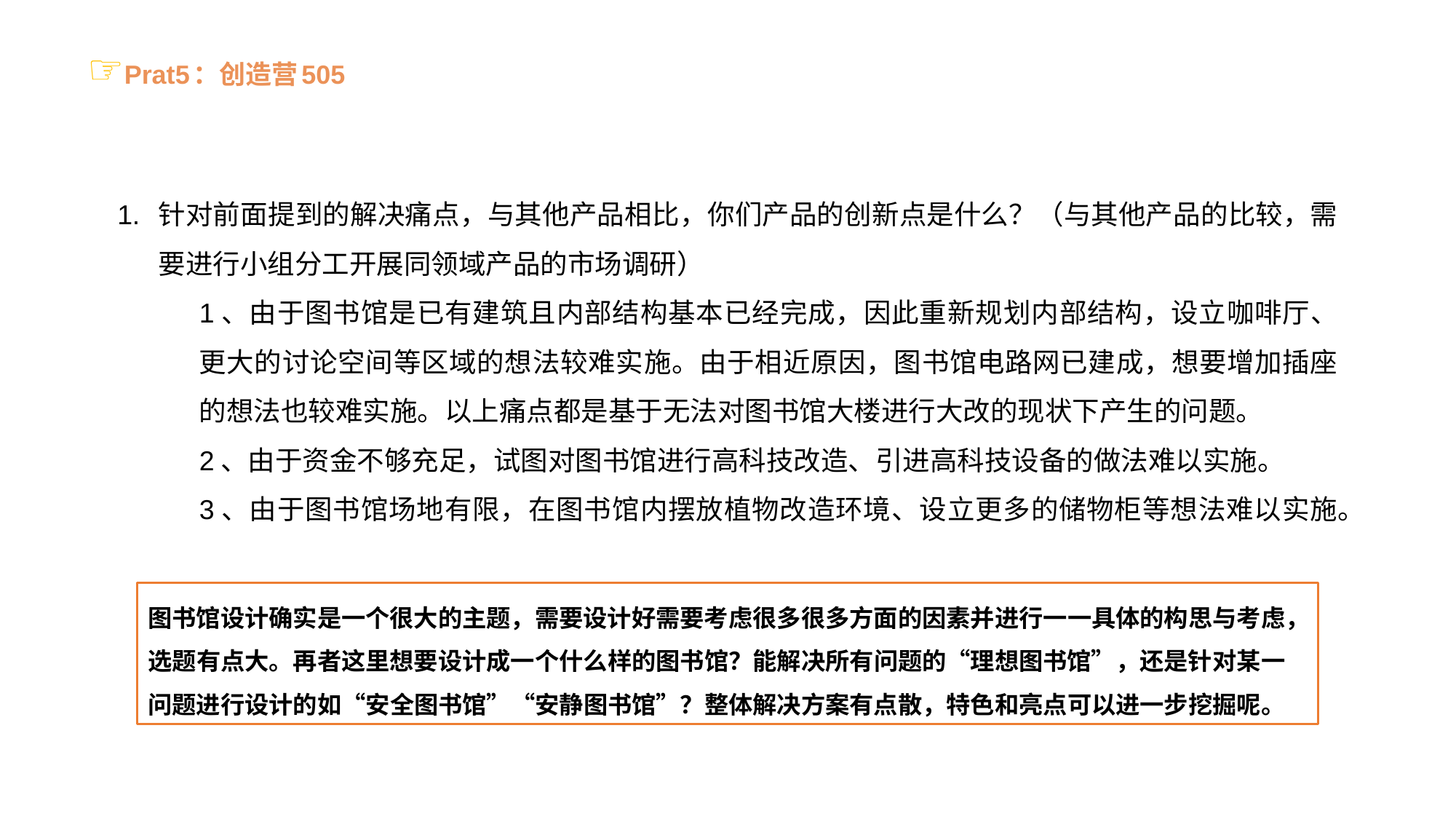

# ☞Prat5：创造营505
针对前面提到的解决痛点，与其他产品相比，你们产品的创新点是什么？（与其他产品的比较，需要进行小组分工开展同领域产品的市场调研）
1、由于图书馆是已有建筑且内部结构基本已经完成，因此重新规划内部结构，设立咖啡厅、更大的讨论空间等区域的想法较难实施。由于相近原因，图书馆电路网已建成，想要增加插座的想法也较难实施。以上痛点都是基于无法对图书馆大楼进行大改的现状下产生的问题。
2、由于资金不够充足，试图对图书馆进行高科技改造、引进高科技设备的做法难以实施。
3、由于图书馆场地有限，在图书馆内摆放植物改造环境、设立更多的储物柜等想法难以实施。
图书馆设计确实是一个很大的主题，需要设计好需要考虑很多很多方面的因素并进行一一具体的构思与考虑，选题有点大。再者这里想要设计成一个什么样的图书馆？能解决所有问题的“理想图书馆”，还是针对某一问题进行设计的如“安全图书馆”“安静图书馆”？整体解决方案有点散，特色和亮点可以进一步挖掘呢。